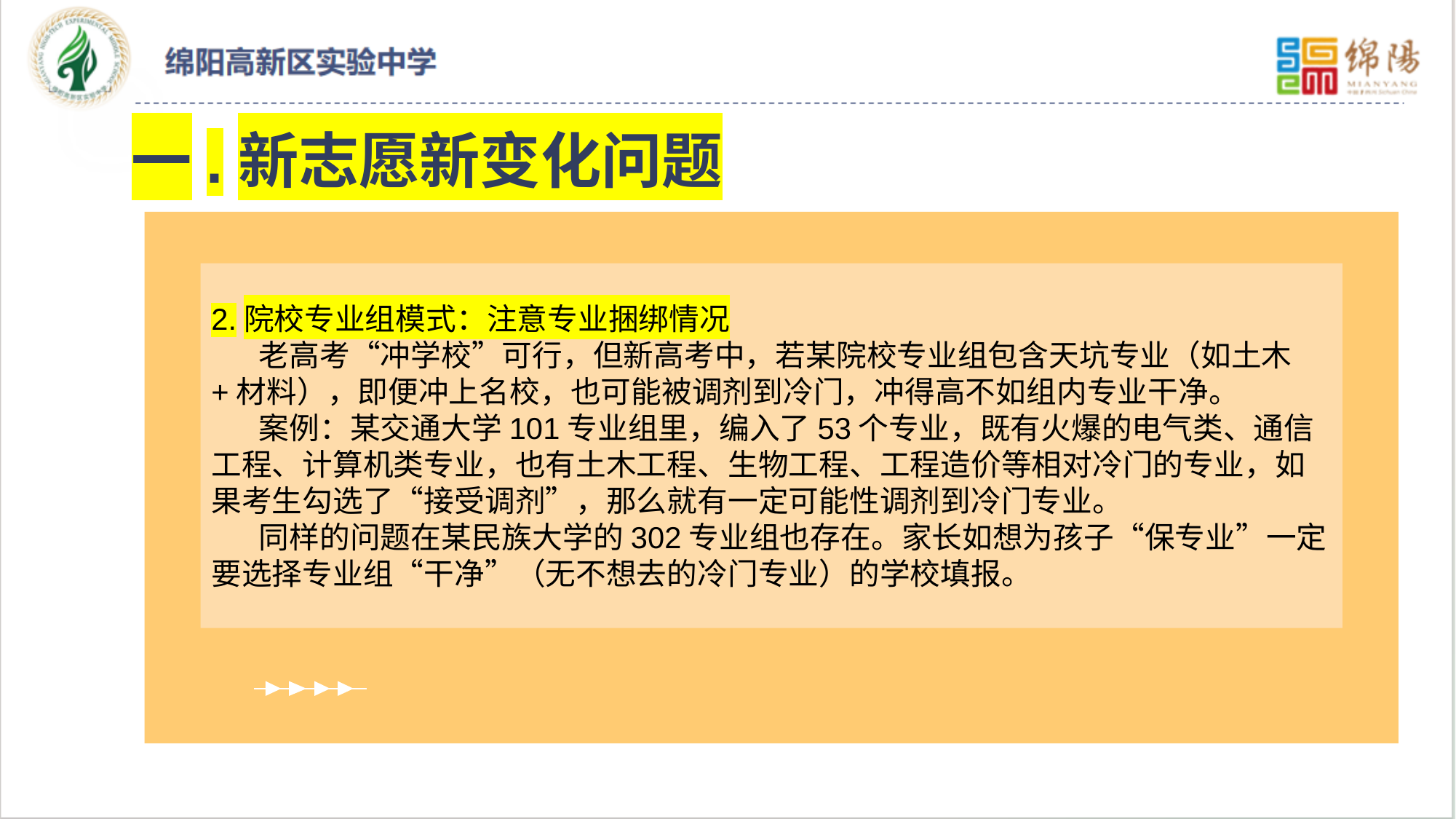

一.新志愿新变化问题

2.院校专业组模式：注意专业捆绑情况
      老高考“冲学校”可行，但新高考中，若某院校专业组包含天坑专业（如土木+材料），即便冲上名校，也可能被调剂到冷门，冲得高不如组内专业干净。
      案例：某交通大学101专业组里，编入了53个专业，既有火爆的电气类、通信工程、计算机类专业，也有土木工程、生物工程、工程造价等相对冷门的专业，如果考生勾选了“接受调剂”，那么就有一定可能性调剂到冷门专业。
      同样的问题在某民族大学的302专业组也存在。家长如想为孩子“保专业”一定要选择专业组“干净”（无不想去的冷门专业）的学校填报。